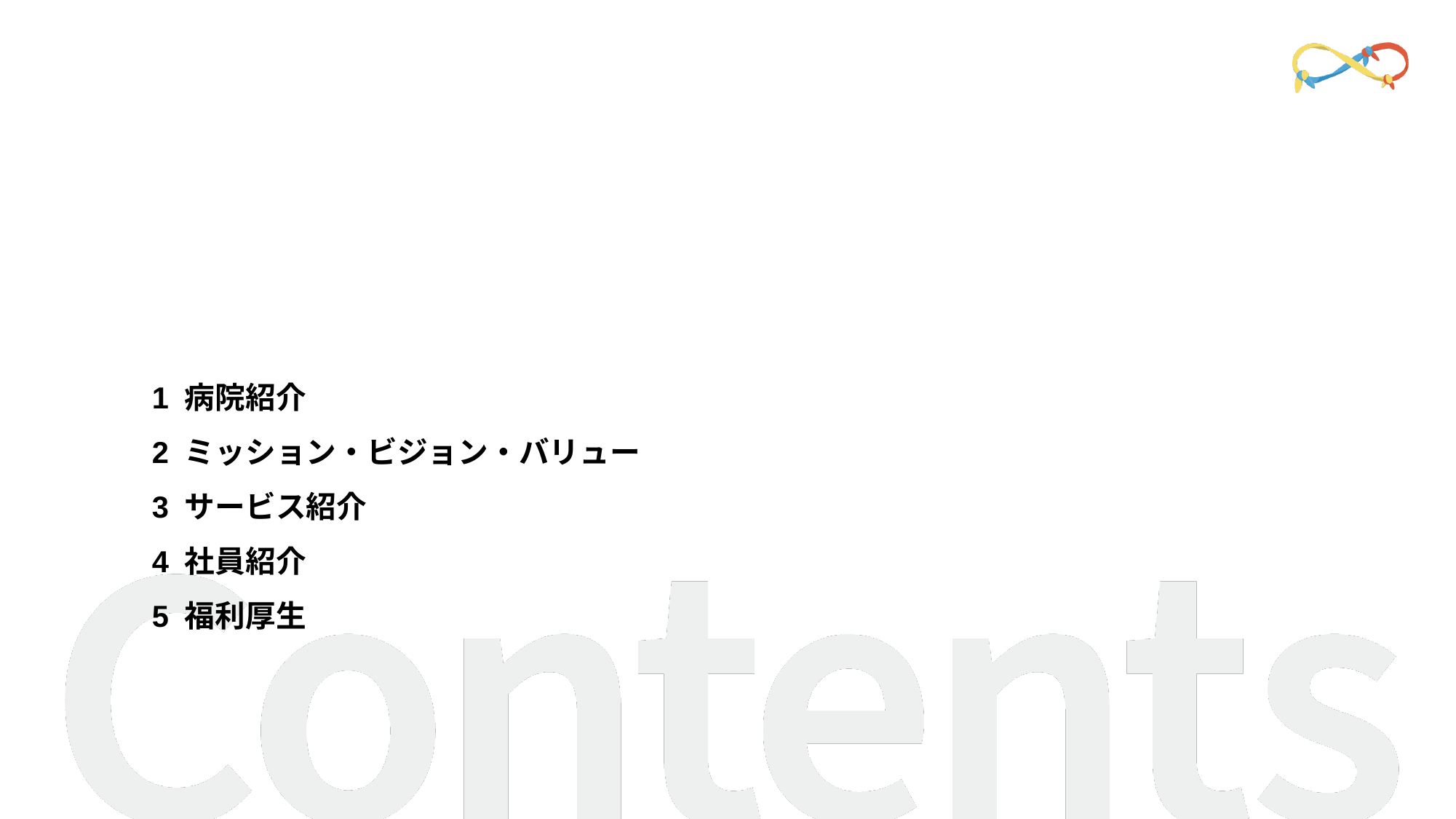

1 病院紹介
2 ミッション・ビジョン・バリュー
3 サービス紹介
4 社員紹介
5 福利厚生